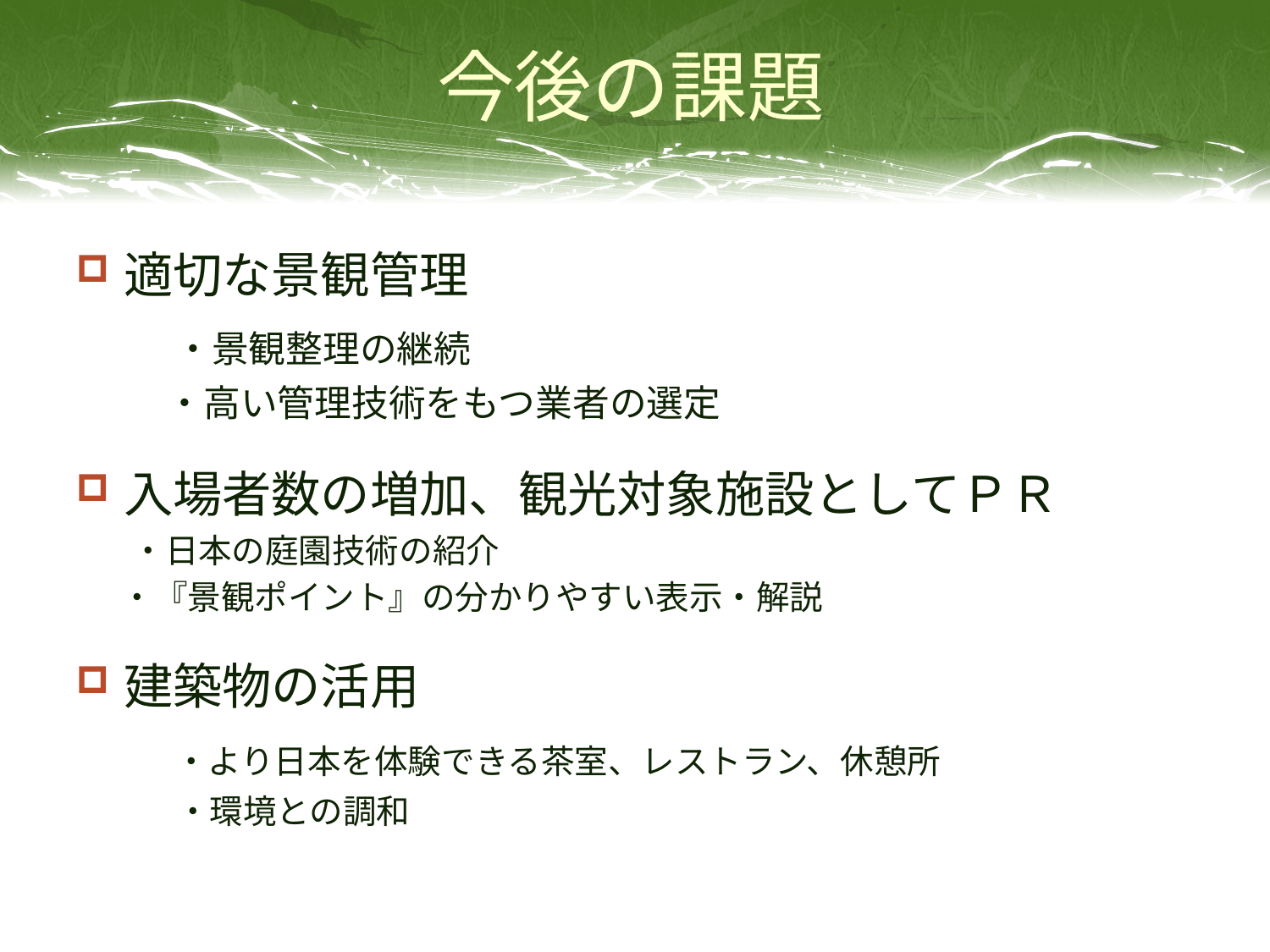

# 今後の課題
適切な景観管理
　　・景観整理の継続
　　  ・高い管理技術をもつ業者の選定
入場者数の増加、観光対象施設としてＰＲ
　   ・日本の庭園技術の紹介
     ・『景観ポイント』の分かりやすい表示・解説
建築物の活用
　　・より日本を体験できる茶室、レストラン、休憩所
　　　・環境との調和